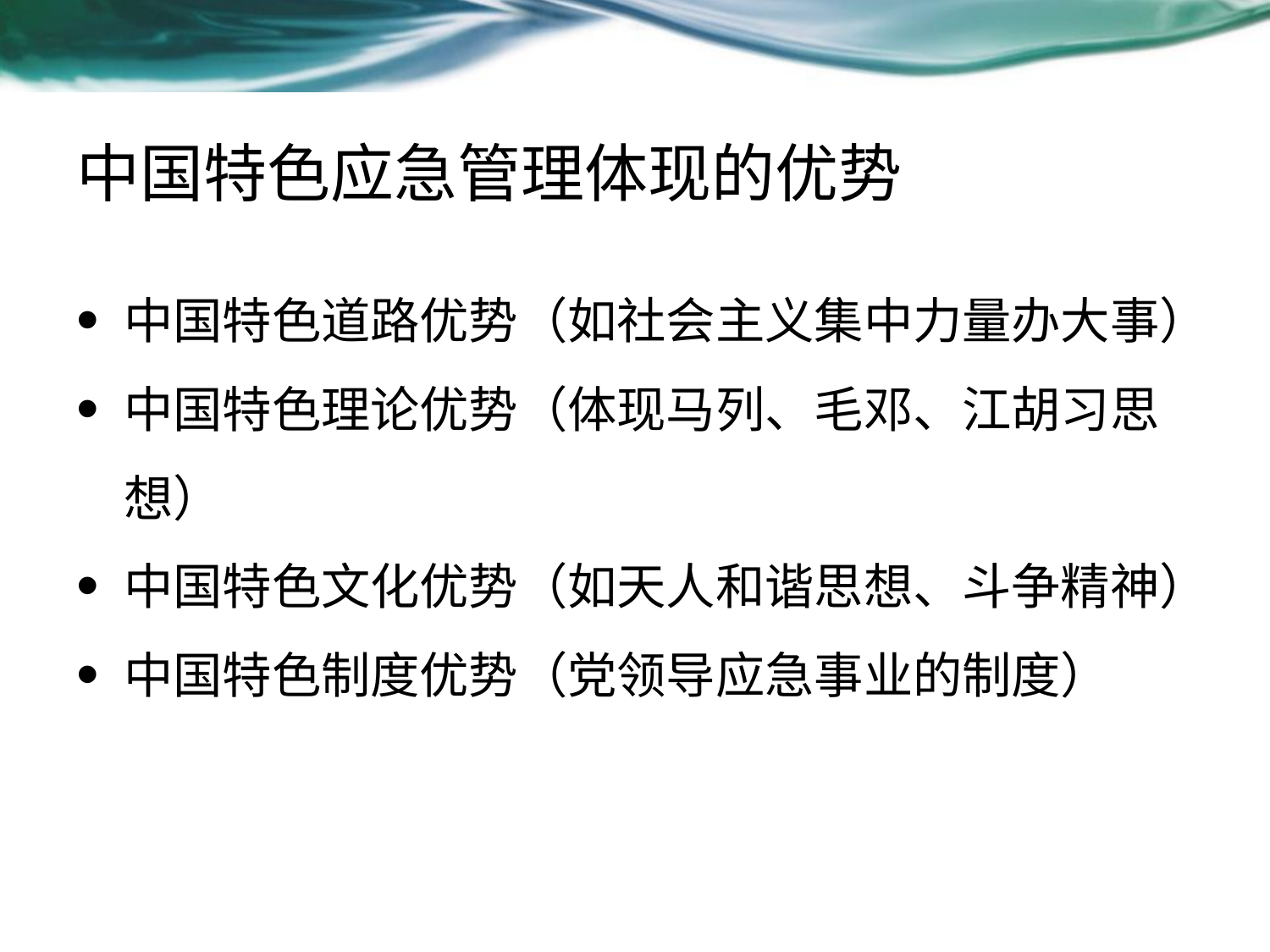

# 中国特色应急管理体现的优势
中国特色道路优势（如社会主义集中力量办大事）
中国特色理论优势（体现马列、毛邓、江胡习思想）
中国特色文化优势（如天人和谐思想、斗争精神）
中国特色制度优势（党领导应急事业的制度）